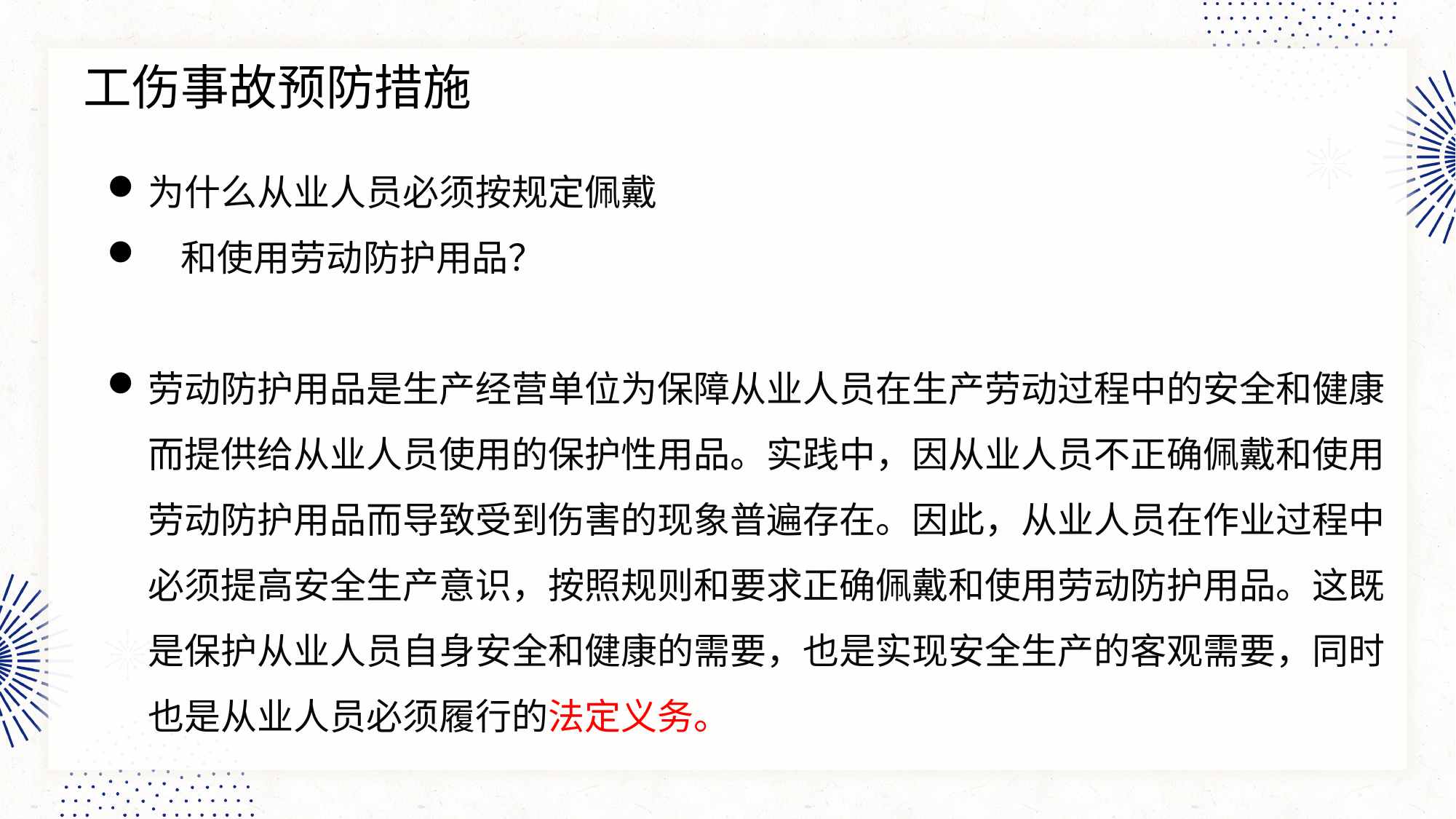

工伤事故预防措施
为什么从业人员必须按规定佩戴
   和使用劳动防护用品？

劳动防护用品是生产经营单位为保障从业人员在生产劳动过程中的安全和健康而提供给从业人员使用的保护性用品。实践中，因从业人员不正确佩戴和使用劳动防护用品而导致受到伤害的现象普遍存在。因此，从业人员在作业过程中必须提高安全生产意识，按照规则和要求正确佩戴和使用劳动防护用品。这既是保护从业人员自身安全和健康的需要，也是实现安全生产的客观需要，同时也是从业人员必须履行的法定义务。